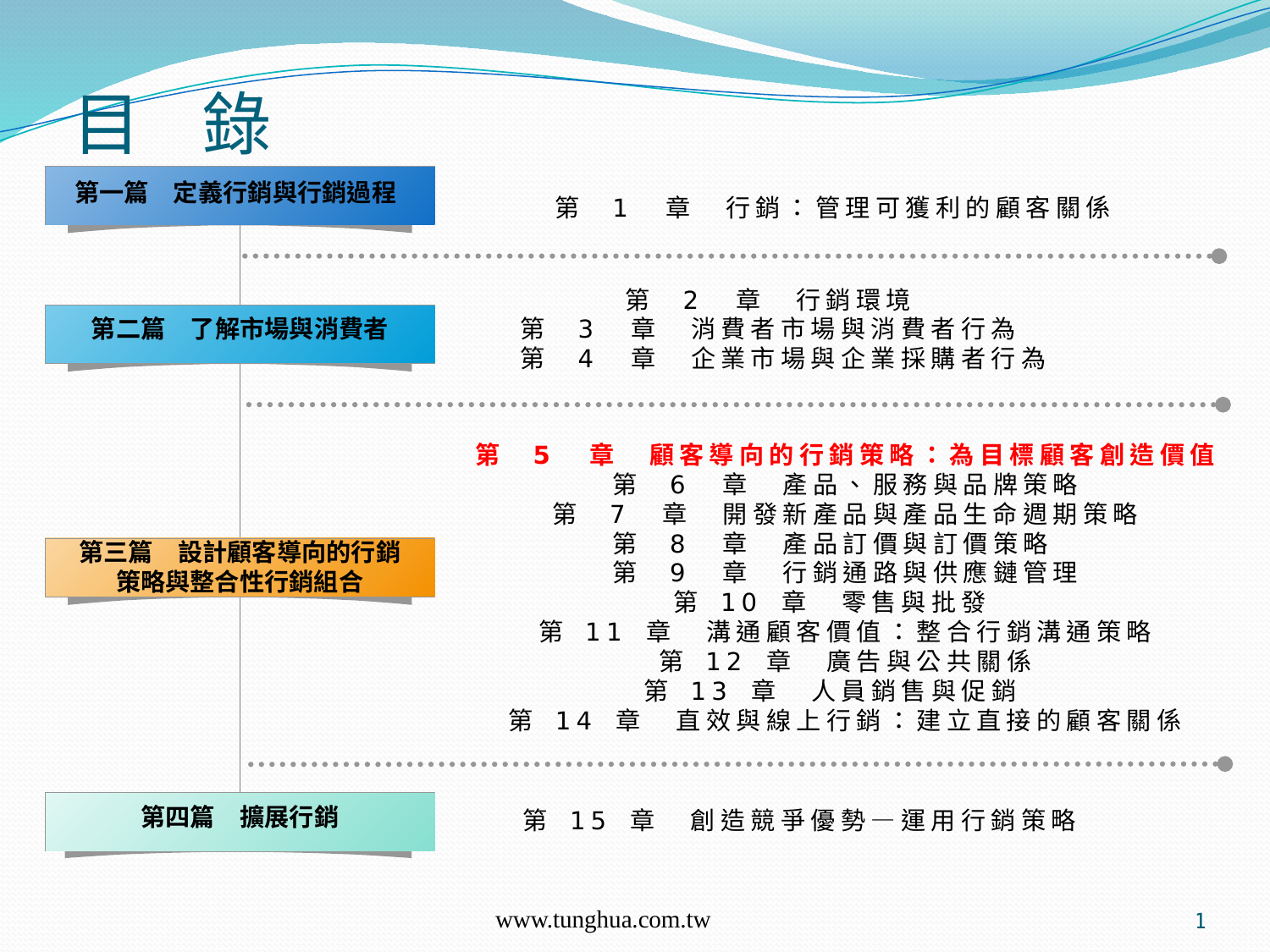

# 目    錄

第一篇　定義行銷與行銷過程
第  1  章　行銷：管理可獲利的顧客關係

第  2  章　行銷環境
第  3  章　消費者市場與消費者行為
第  4  章　企業市場與企業採購者行為

第二篇　了解市場與消費者
第  5  章　顧客導向的行銷策略：為目標顧客創造價值
第  6  章　產品、服務與品牌策略
第  7  章　開發新產品與產品生命週期策略
第  8  章　產品訂價與訂價策略
第  9  章　行銷通路與供應鏈管理
第 10 章　零售與批發
第 11 章　溝通顧客價值：整合行銷溝通策略
第 12 章　廣告與公共關係
第 13 章　人員銷售與促銷
第 14 章　直效與線上行銷：建立直接的顧客關係
第三篇　設計顧客導向的行銷策略與整合性行銷組合

第四篇　擴展行銷

第 15 章　創造競爭優勢—運用行銷策略
www.tunghua.com.tw
1